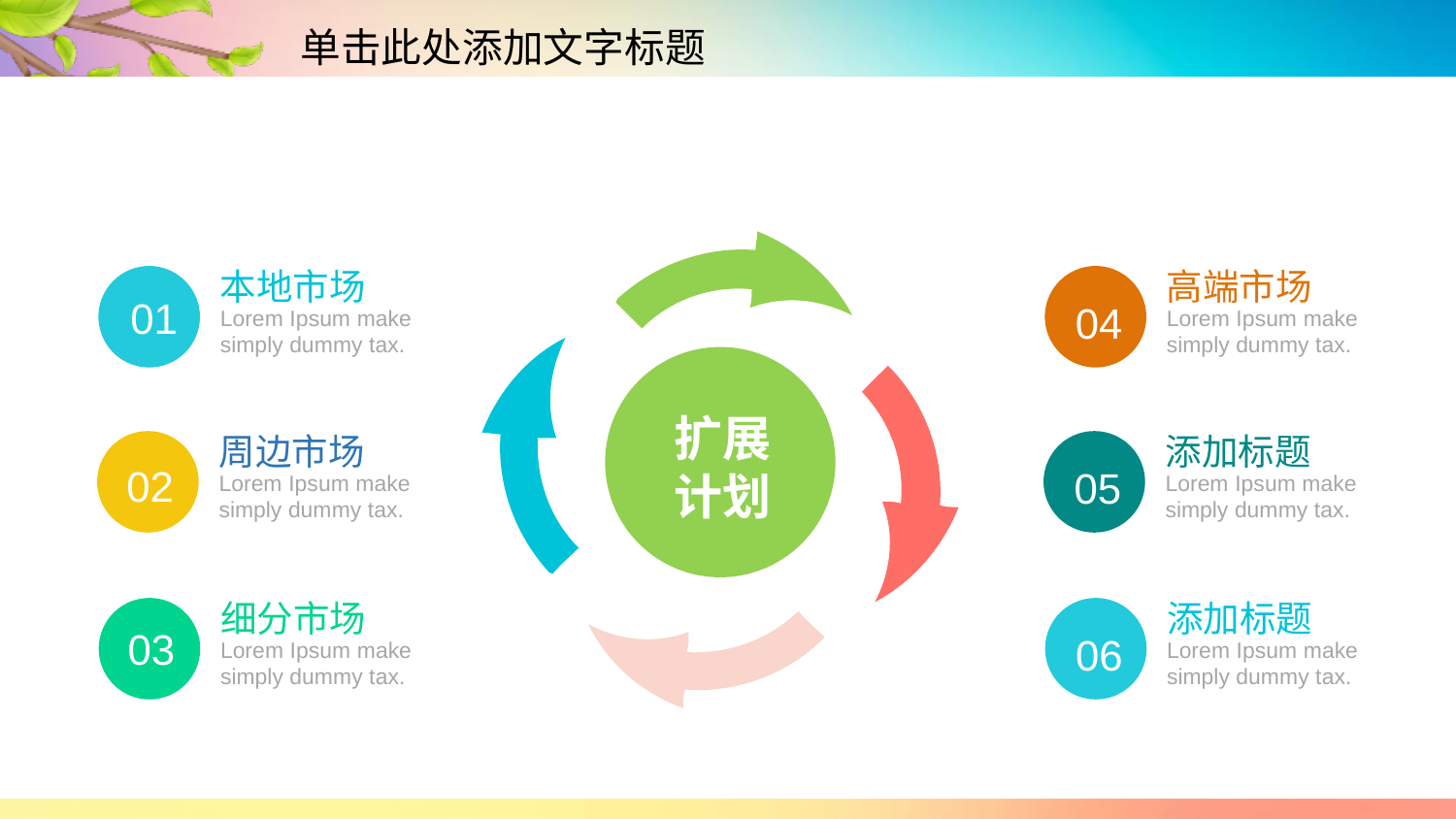

0

本地市场
高端市场

01
04
Lorem Ipsum make simply dummy tax.
Lorem Ipsum make simply dummy tax.

扩展计划
周边市场
添加标题

02
05
Lorem Ipsum make simply dummy tax.
Lorem Ipsum make simply dummy tax.
细分市场
添加标题

03
06
Lorem Ipsum make simply dummy tax.
Lorem Ipsum make simply dummy tax.